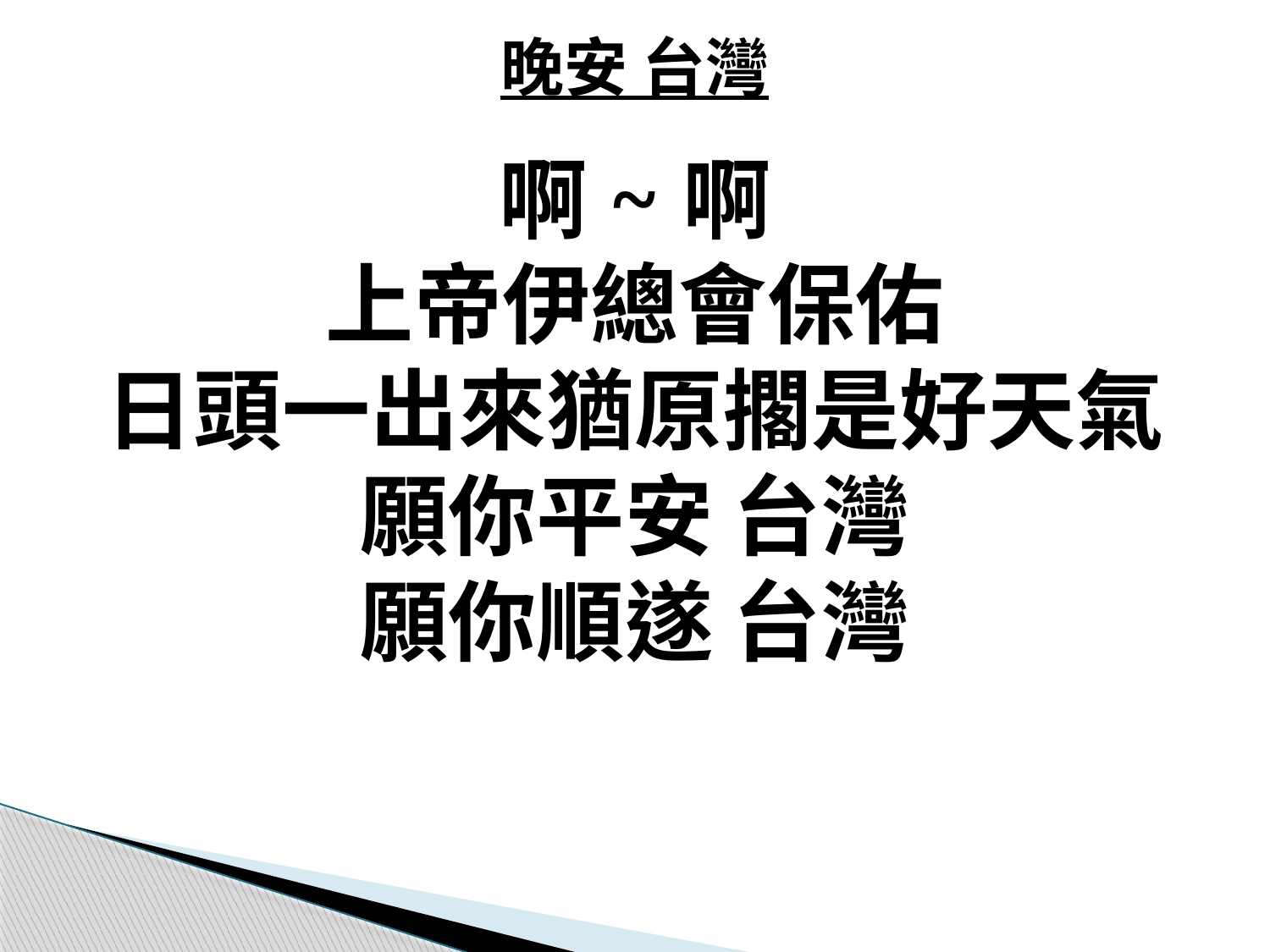

晚安 台灣
# 啊~啊 上帝伊總會保佑 日頭一出來猶原擱是好天氣 願你平安 台灣 願你順遂 台灣